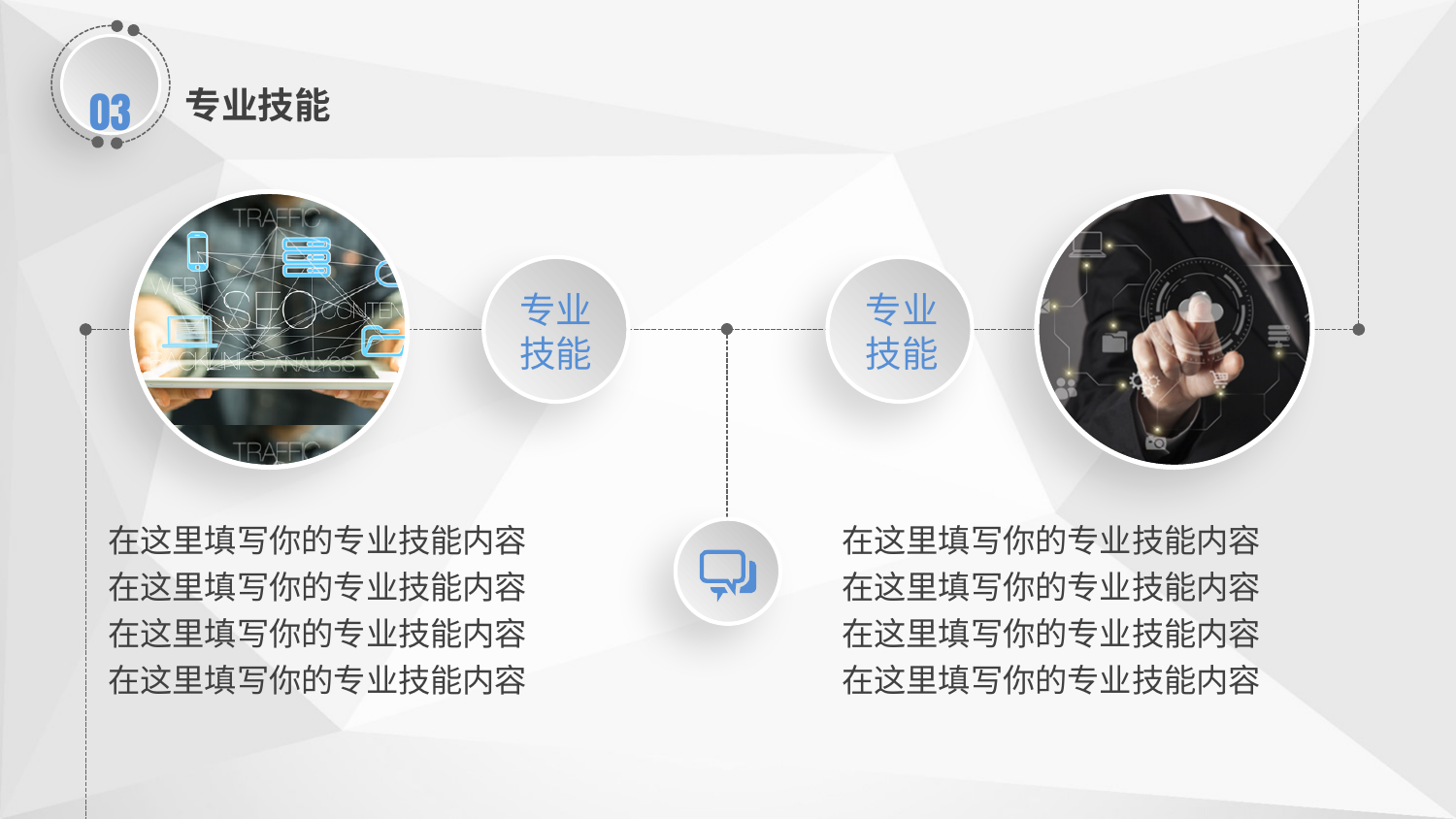

03
专业技能

专业
技能
专业
技能
在这里填写你的专业技能内容
在这里填写你的专业技能内容
在这里填写你的专业技能内容
在这里填写你的专业技能内容

在这里填写你的专业技能内容
在这里填写你的专业技能内容
在这里填写你的专业技能内容
在这里填写你的专业技能内容

延时符